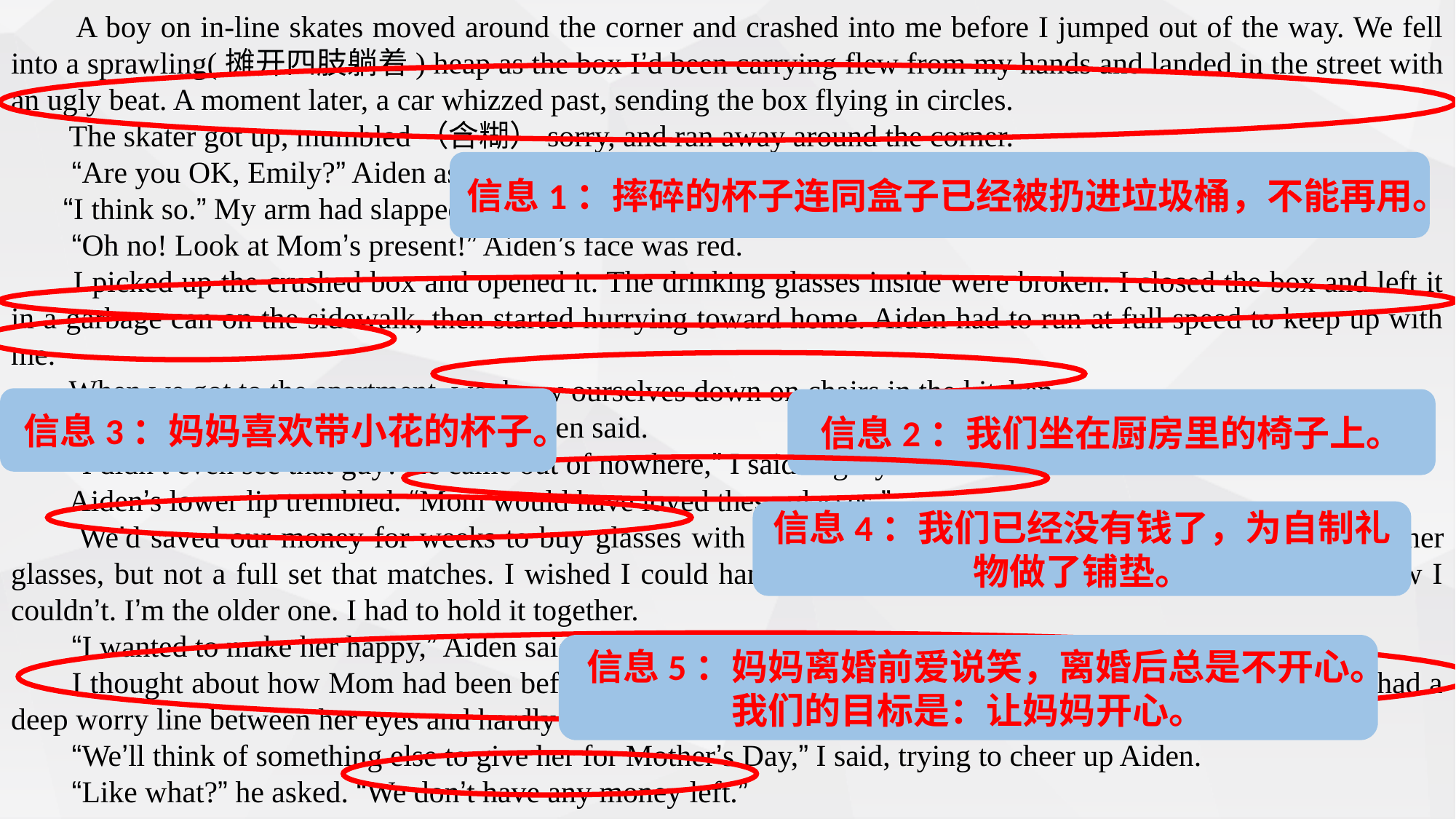

A boy on in-line skates moved around the corner and crashed into me before I jumped out of the way. We fell into a sprawling(摊开四肢躺着) heap as the box I’d been carrying flew from my hands and landed in the street with an ugly beat. A moment later, a car whizzed past, sending the box flying in circles.
    The skater got up, mumbled（含糊）sorry, and ran away around the corner.
    “Are you OK, Emily?” Aiden asked.
   “I think so.” My arm had slapped the sidewalk hard. I stood and slowly moved it in circles.
    “Oh no! Look at Mom’s present!” Aiden’s face was red.
    I picked up the crushed box and opened it. The drinking glasses inside were broken. I closed the box and left it in a garbage can on the sidewalk, then started hurrying toward home. Aiden had to run at full speed to keep up with me.
    When we got to the apartment, we threw ourselves down on chairs in the kitchen.
    “It isn’t fair! Why did that happen?” Aiden said.
    “I didn’t even see that guy! He came out of nowhere,” I said angrily.
    Aiden’s lower lip trembled. “Mom would have loved these glasses.”
    We’d saved our money for weeks to buy glasses with pink flowers on them for Mother’s Day. We have other glasses, but not a full set that matches. I wished I could hang something against the wall and scream, but I knew I couldn’t. I’m the older one. I had to hold it together.
    “I wanted to make her happy,” Aiden said.
    I thought about how Mom had been before the divorce. She used to joke around and laugh a lot. Now she had a deep worry line between her eyes and hardly ever smiled.
    “We’ll think of something else to give her for Mother’s Day,” I said, trying to cheer up Aiden.
    “Like what?” he asked. “We don’t have any money left.”

信息1：摔碎的杯子连同盒子已经被扔进垃圾桶，不能再用。

信息3：妈妈喜欢带小花的杯子。
信息2：我们坐在厨房里的椅子上。

信息4：我们已经没有钱了，为自制礼物做了铺垫。

信息5：妈妈离婚前爱说笑，离婚后总是不开心。我们的目标是：让妈妈开心。